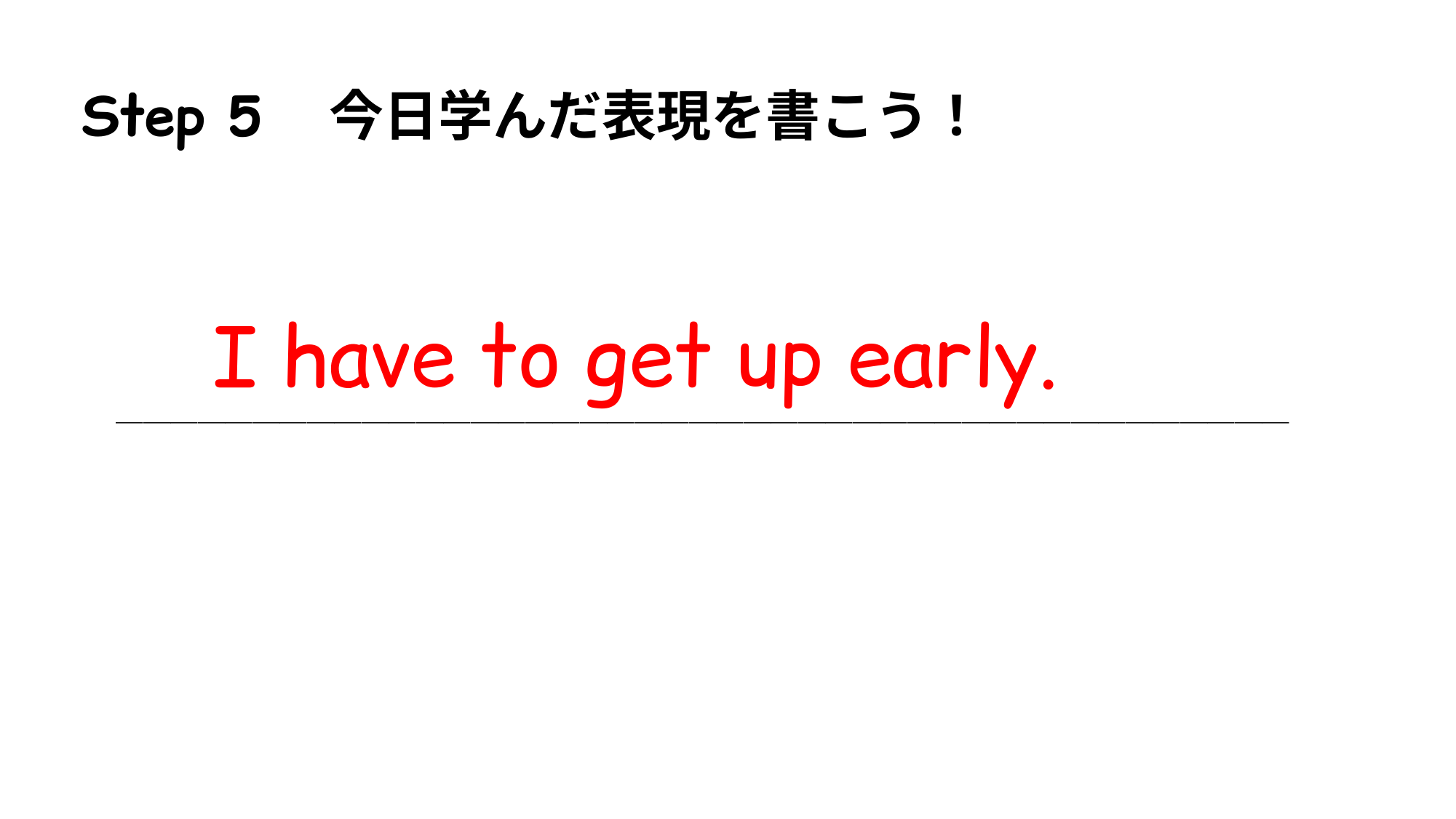

Step 5　今日学んだ表現を書こう！
I have to get up early.
＿＿＿＿＿＿＿＿＿＿＿＿＿＿＿＿＿＿＿＿＿＿＿＿＿＿＿＿＿＿＿＿＿＿＿＿＿＿＿＿＿＿＿